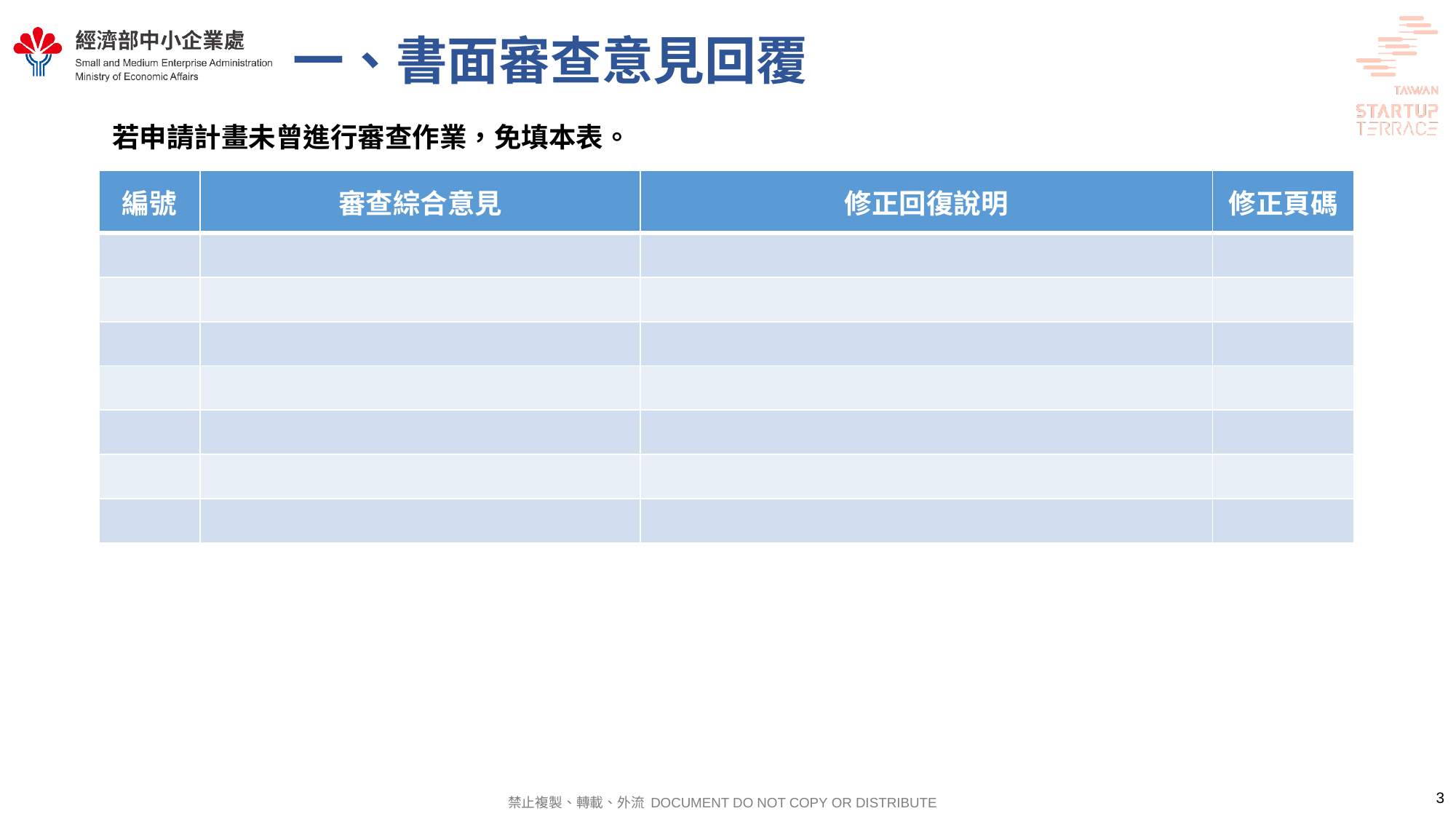

# 一、書面審查意見回覆
若申請計畫未曾進行審查作業，免填本表。
| 編號 | 審查綜合意見 | 修正回復說明 | 修正頁碼 |
| --- | --- | --- | --- |
|  |  |  |  |
|  |  |  |  |
|  |  |  |  |
|  |  |  |  |
|  |  |  |  |
|  |  |  |  |
|  |  |  |  |
3